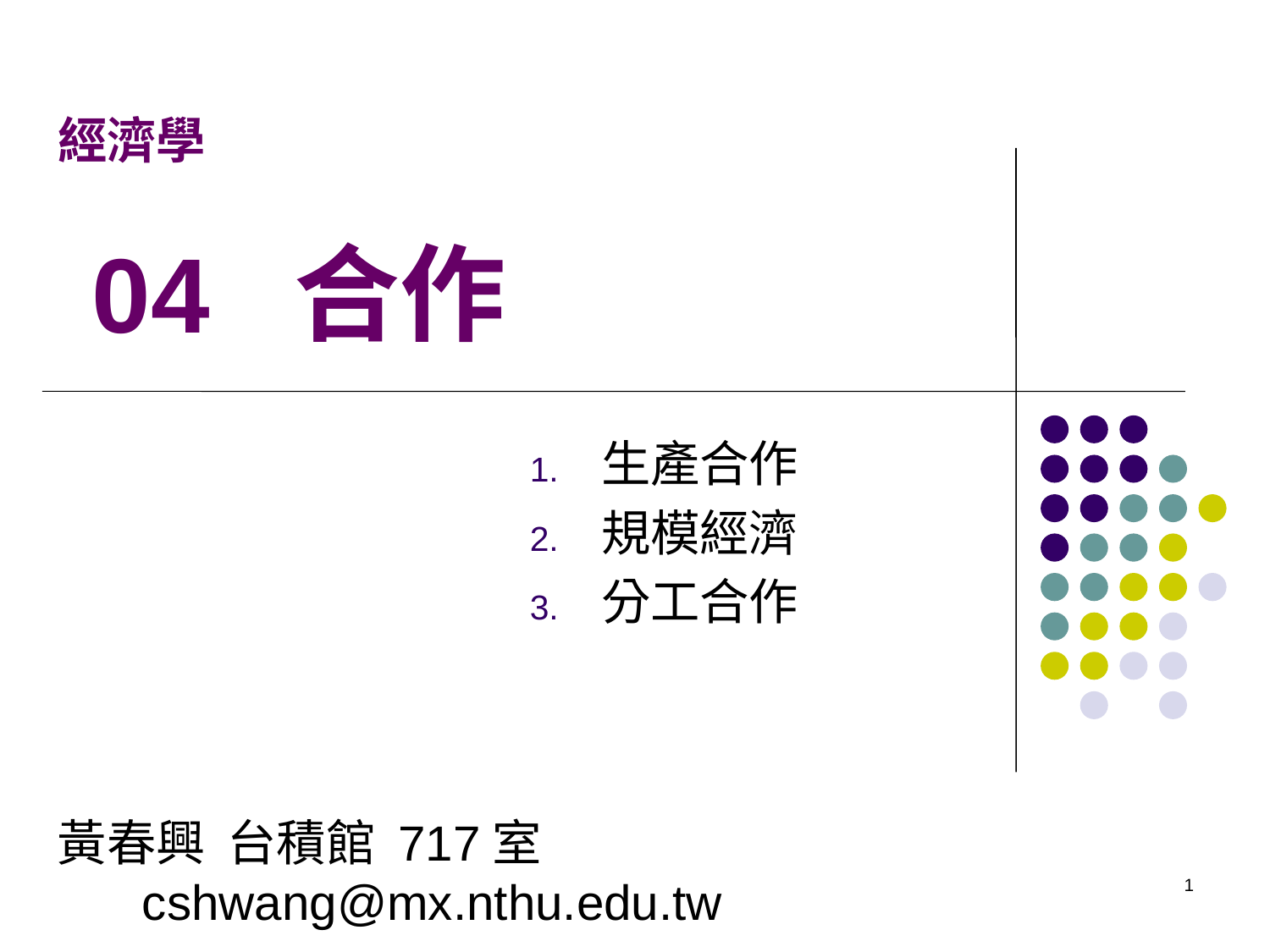

# 經濟學 04  合作
生產合作
規模經濟
分工合作

黃春興  台積館 717室   cshwang@mx.nthu.edu.tw

1